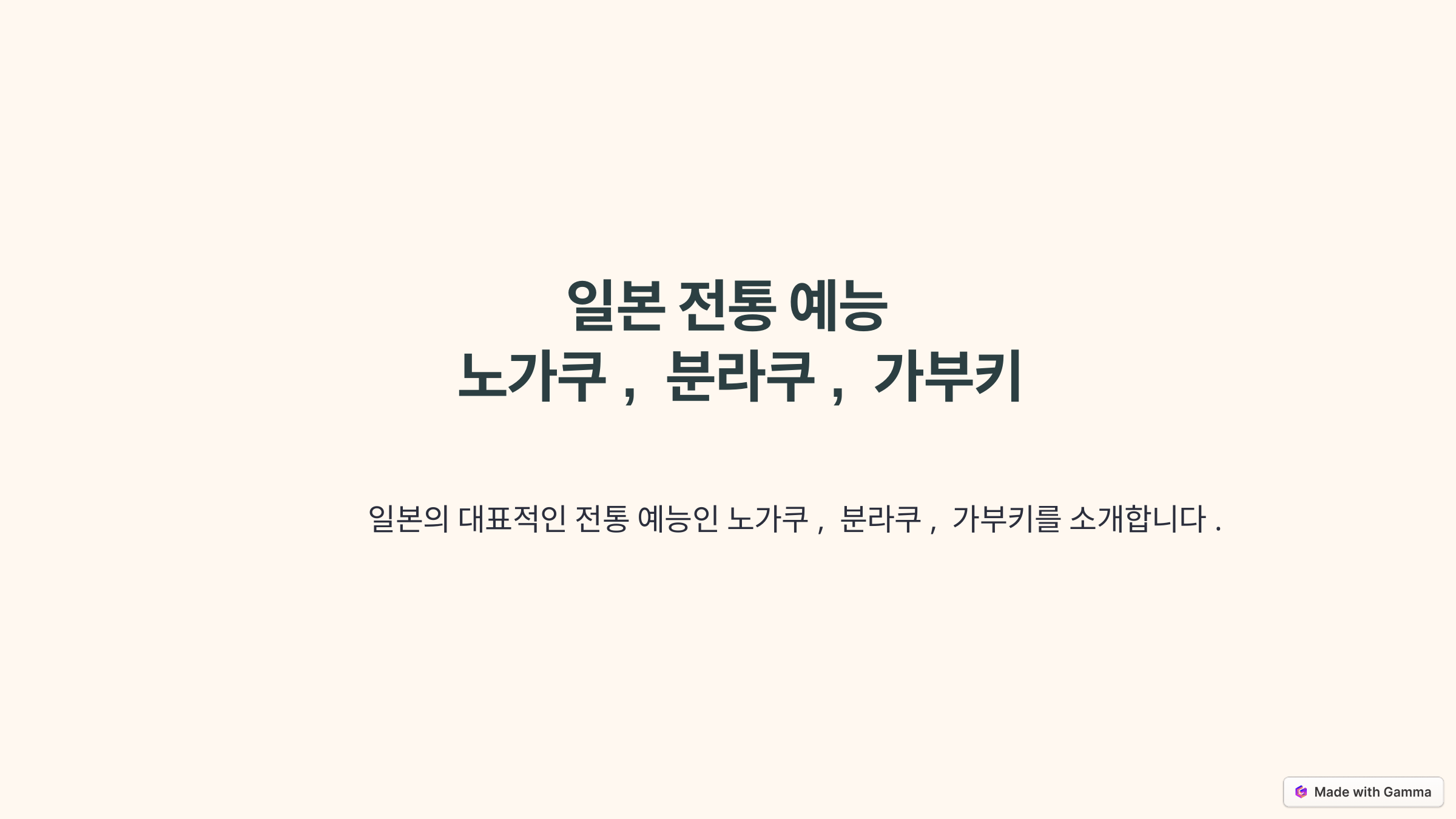

일본 전통 예능
 노가쿠, 분라쿠, 가부키
일본의 대표적인 전통 예능인 노가쿠, 분라쿠, 가부키를 소개합니다.